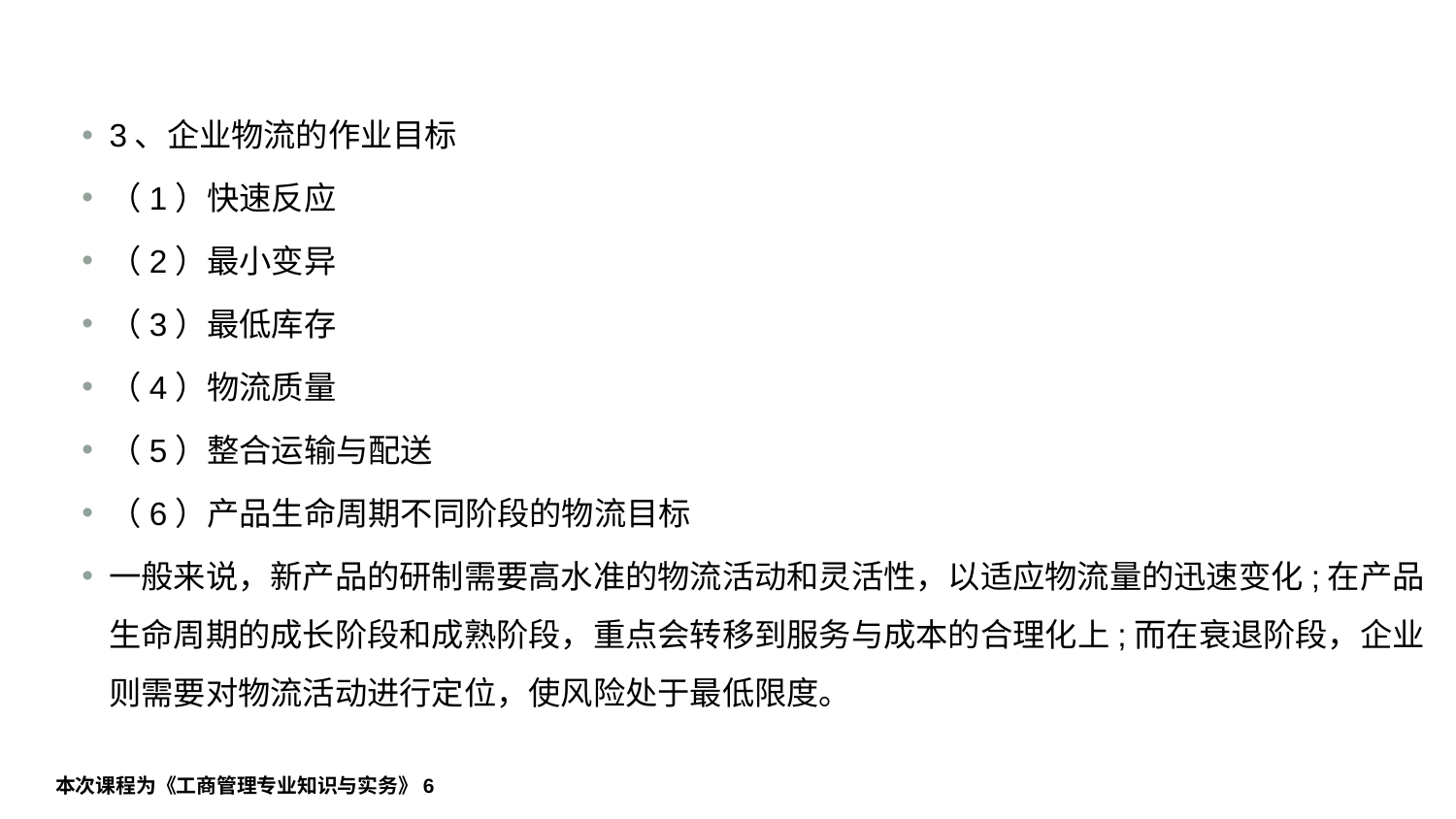

#
3、企业物流的作业目标
（1）快速反应
（2）最小变异
（3）最低库存
（4）物流质量
（5）整合运输与配送
（6）产品生命周期不同阶段的物流目标
一般来说，新产品的研制需要高水准的物流活动和灵活性，以适应物流量的迅速变化;在产品生命周期的成长阶段和成熟阶段，重点会转移到服务与成本的合理化上;而在衰退阶段，企业则需要对物流活动进行定位，使风险处于最低限度。